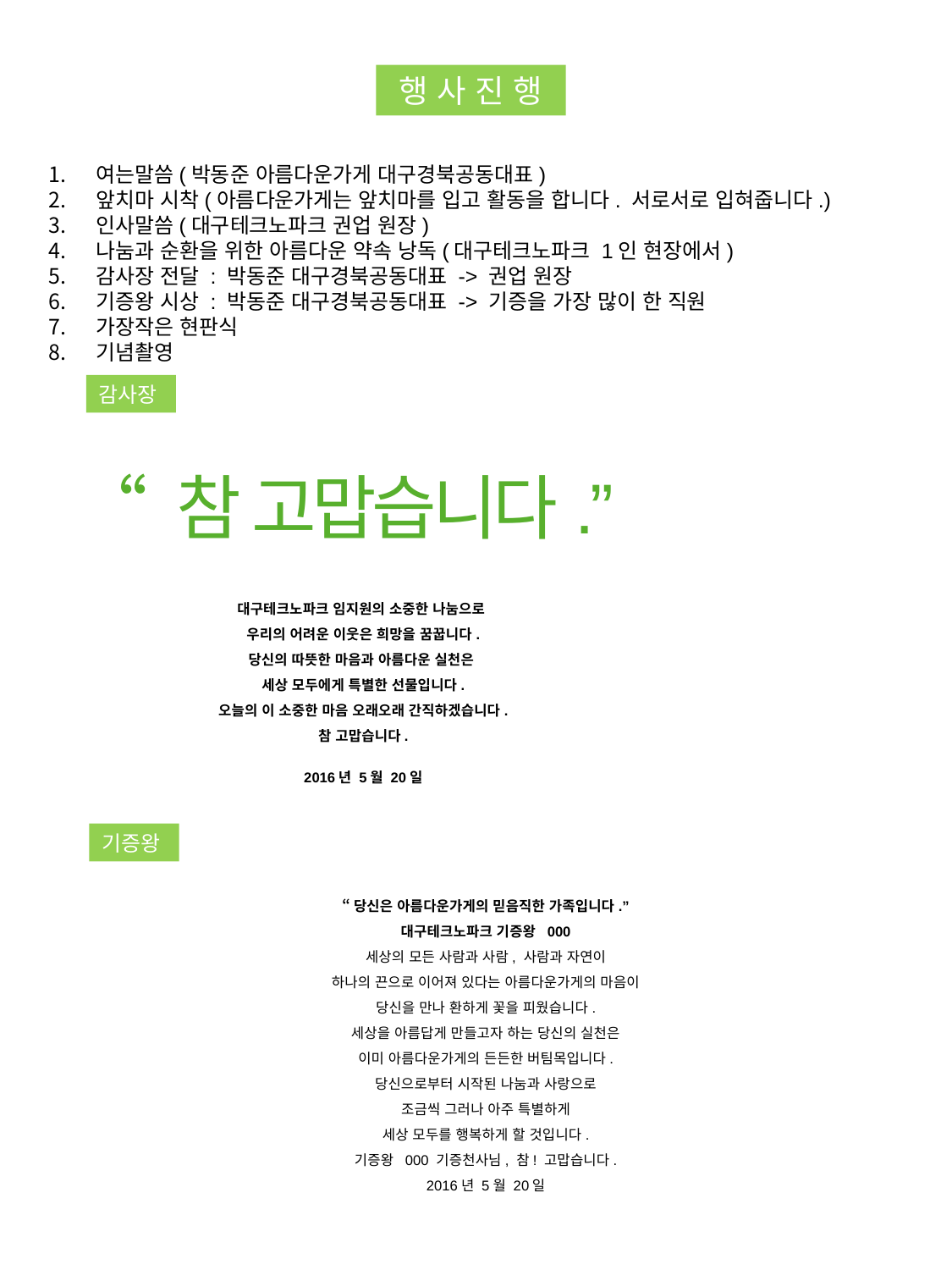

행 사 진 행
여는말씀(박동준 아름다운가게 대구경북공동대표)
앞치마 시착(아름다운가게는 앞치마를 입고 활동을 합니다. 서로서로 입혀줍니다.)
인사말씀(대구테크노파크 권업 원장)
나눔과 순환을 위한 아름다운 약속 낭독(대구테크노파크 1인 현장에서)
감사장 전달 : 박동준 대구경북공동대표 -> 권업 원장
기증왕 시상 : 박동준 대구경북공동대표 -> 기증을 가장 많이 한 직원
가장작은 현판식
기념촬영
감사장
“ 참 고맙습니다.”
대구테크노파크 임지원의 소중한 나눔으로
우리의 어려운 이웃은 희망을 꿈꿉니다.
당신의 따뜻한 마음과 아름다운 실천은
세상 모두에게 특별한 선물입니다.
오늘의 이 소중한 마음 오래오래 간직하겠습니다.
참 고맙습니다.

2016년 5월 20일
기증왕
“당신은 아름다운가게의 믿음직한 가족입니다.”
대구테크노파크 기증왕  000
세상의 모든 사람과 사람, 사람과 자연이
하나의 끈으로 이어져 있다는 아름다운가게의 마음이
당신을 만나 환하게 꽃을 피웠습니다.
세상을 아름답게 만들고자 하는 당신의 실천은
이미 아름다운가게의 든든한 버팀목입니다.
당신으로부터 시작된 나눔과 사랑으로
조금씩 그러나 아주 특별하게
세상 모두를 행복하게 할 것입니다.
기증왕  000 기증천사님, 참! 고맙습니다.
2016년 5월 20일